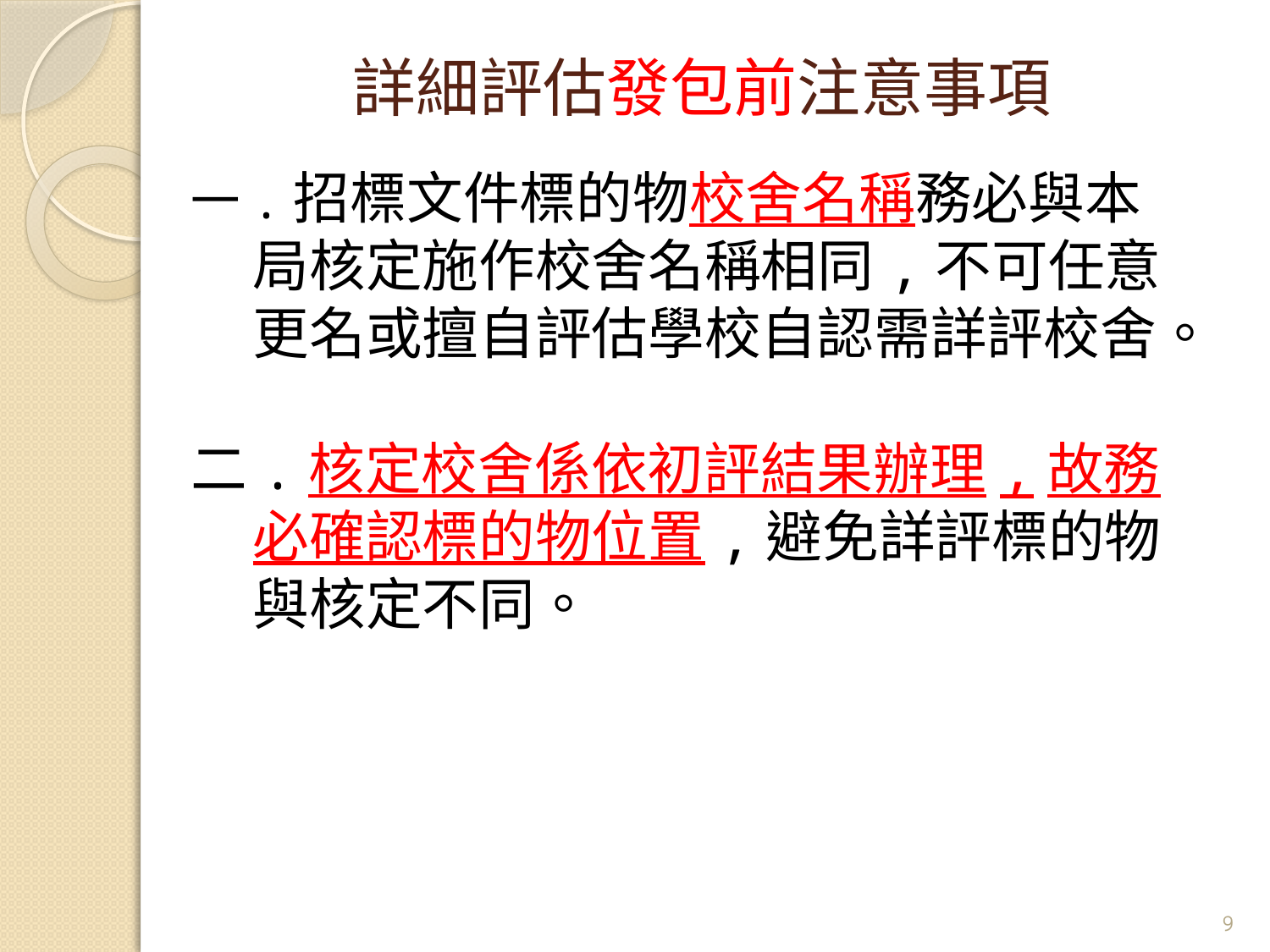

# 詳細評估發包前注意事項
一.招標文件標的物校舍名稱務必與本局核定施作校舍名稱相同,不可任意更名或擅自評估學校自認需詳評校舍。

二.核定校舍係依初評結果辦理,故務必確認標的物位置,避免詳評標的物與核定不同。
9